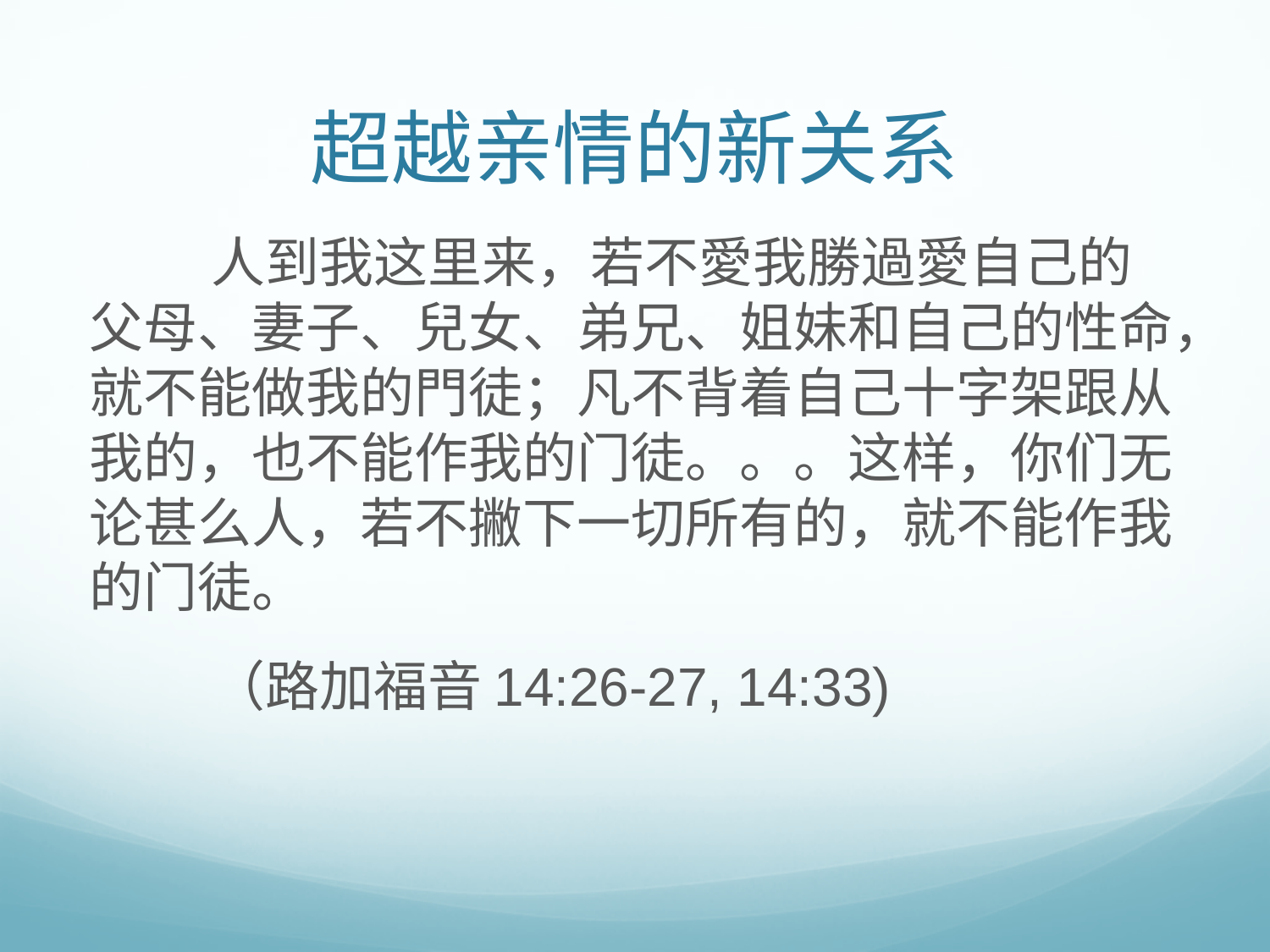

# 超越亲情的新关系
	人到我这里来，若不愛我勝過愛自己的父母、妻子、兒女、弟兄、姐妹和自己的性命，就不能做我的門徒；凡不背着自己十字架跟从我的，也不能作我的门徒。。。这样，你们无论甚么人，若不撇下一切所有的，就不能作我的门徒。
		（路加福音14:26-27, 14:33)